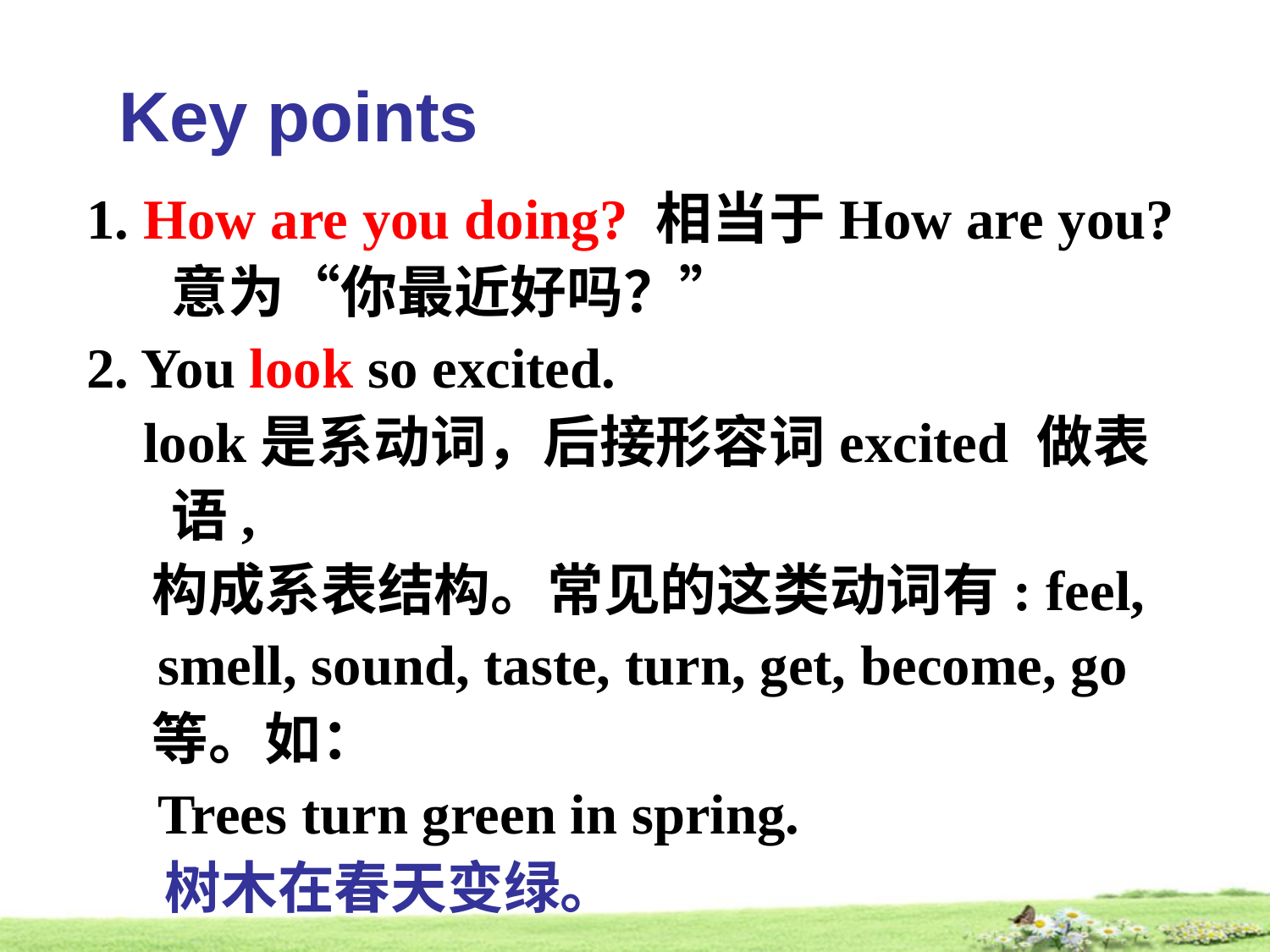

# Key points
1. How are you doing? 相当于How are you?意为“你最近好吗？”
2. You look so excited.
    look是系动词，后接形容词excited 做表语,
    构成系表结构。常见的这类动词有: feel,
     smell, sound, taste, turn, get, become, go
    等。如：
     Trees turn green in spring.
     树木在春天变绿。